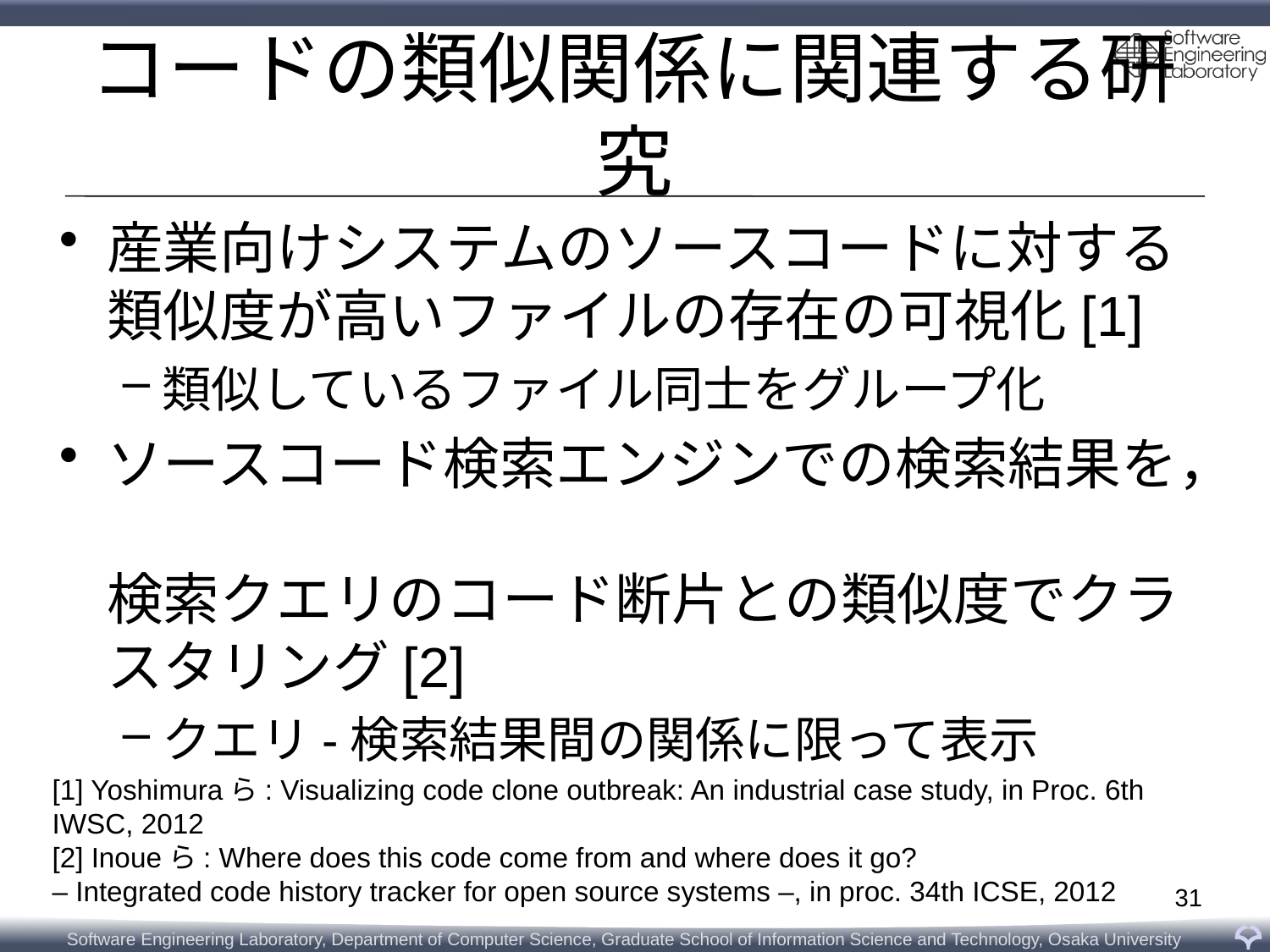

# コードの類似関係に関連する研究
産業向けシステムのソースコードに対する
類似度が高いファイルの存在の可視化[1]
類似しているファイル同士をグループ化
ソースコード検索エンジンでの検索結果を，
検索クエリのコード断片との類似度でクラスタリング[2]
クエリ-検索結果間の関係に限って表示
[1] Yoshimuraら: Visualizing code clone outbreak: An industrial case study, in Proc. 6th IWSC, 2012
[2] Inoueら: Where does this code come from and where does it go?
– Integrated code history tracker for open source systems –, in proc. 34th ICSE, 2012
31